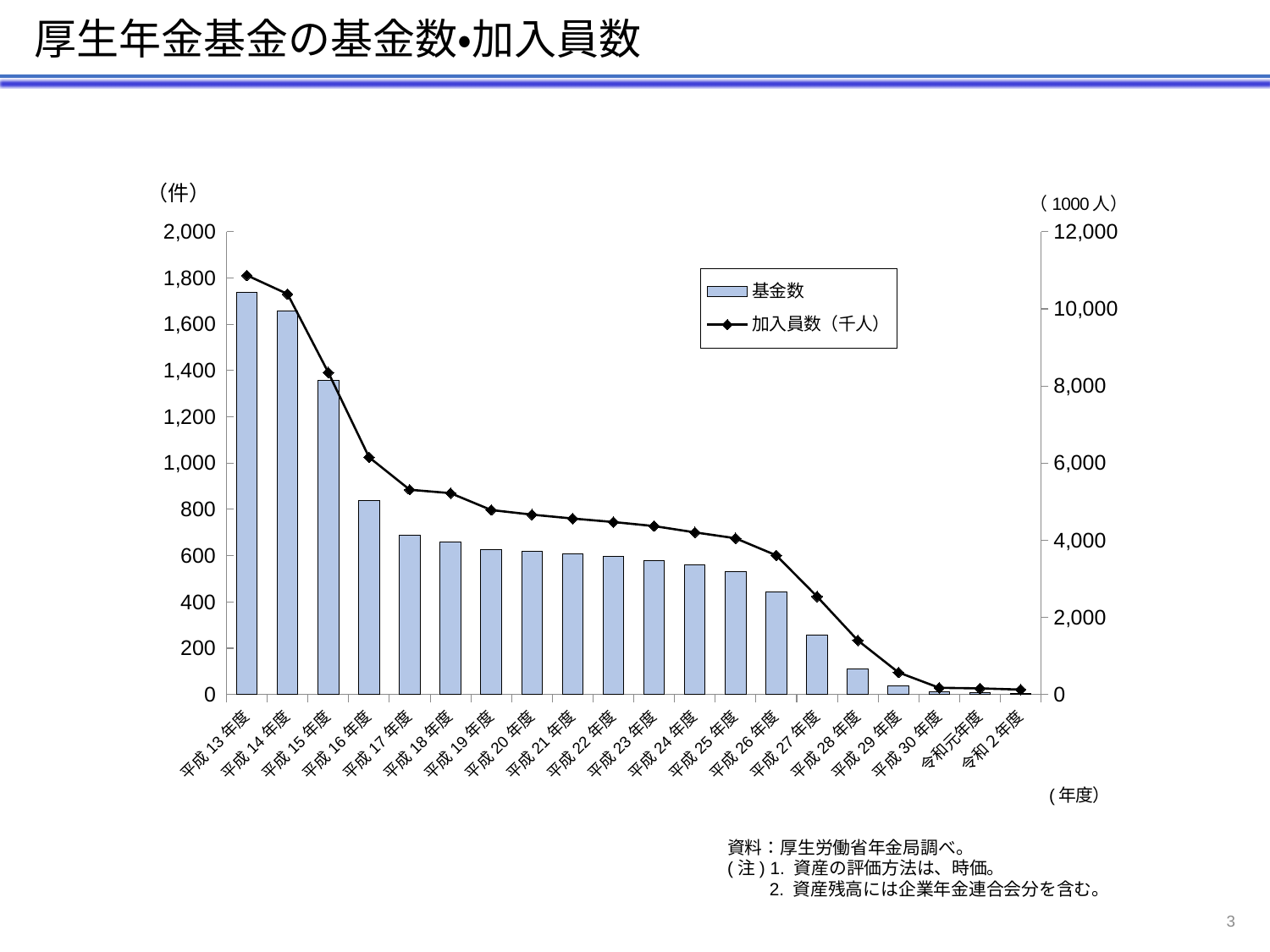

厚生年金基金の基金数・加入員数

### Chart

| Category | 基金数 | 加入員数（千人） |
|---|---|---|
| 平成13年度 | 1737.0 | 10871.0 |
| 平成14年度 | 1656.0 | 10386.0 |
| 平成15年度 | 1357.0 | 8351.0 |
| 平成16年度 | 838.0 | 6152.0 |
| 平成17年度 | 687.0 | 5310.0 |
| 平成18年度 | 658.0 | 5221.0 |
| 平成19年度 | 626.0 | 4782.0 |
| 平成20年度 | 617.0 | 4663.0 |
| 平成21年度 | 608.0 | 4562.0 |
| 平成22年度 | 595.0 | 4472.0 |
| 平成23年度 | 577.0 | 4366.0 |
| 平成24年度 | 560.0 | 4203.0 |
| 平成25年度 | 531.0 | 4050.0 |
| 平成26年度 | 444.0 | 3607.0 |
| 平成27年度 | 256.0 | 2539.0 |
| 平成28年度 | 110.0 | 1401.0 |
| 平成29年度 | 36.0 | 571.0 |
| 平成30年度 | 10.0 | 173.0 |
| 令和元年度 | 8.0 | 158.0 |
| 令和２年度 | 5.0 | 126.0 |
資料：厚生労働省年金局調べ。
(注) 1. 資産の評価方法は、時価。
 　   2. 資産残高には企業年金連合会分を含む。
3